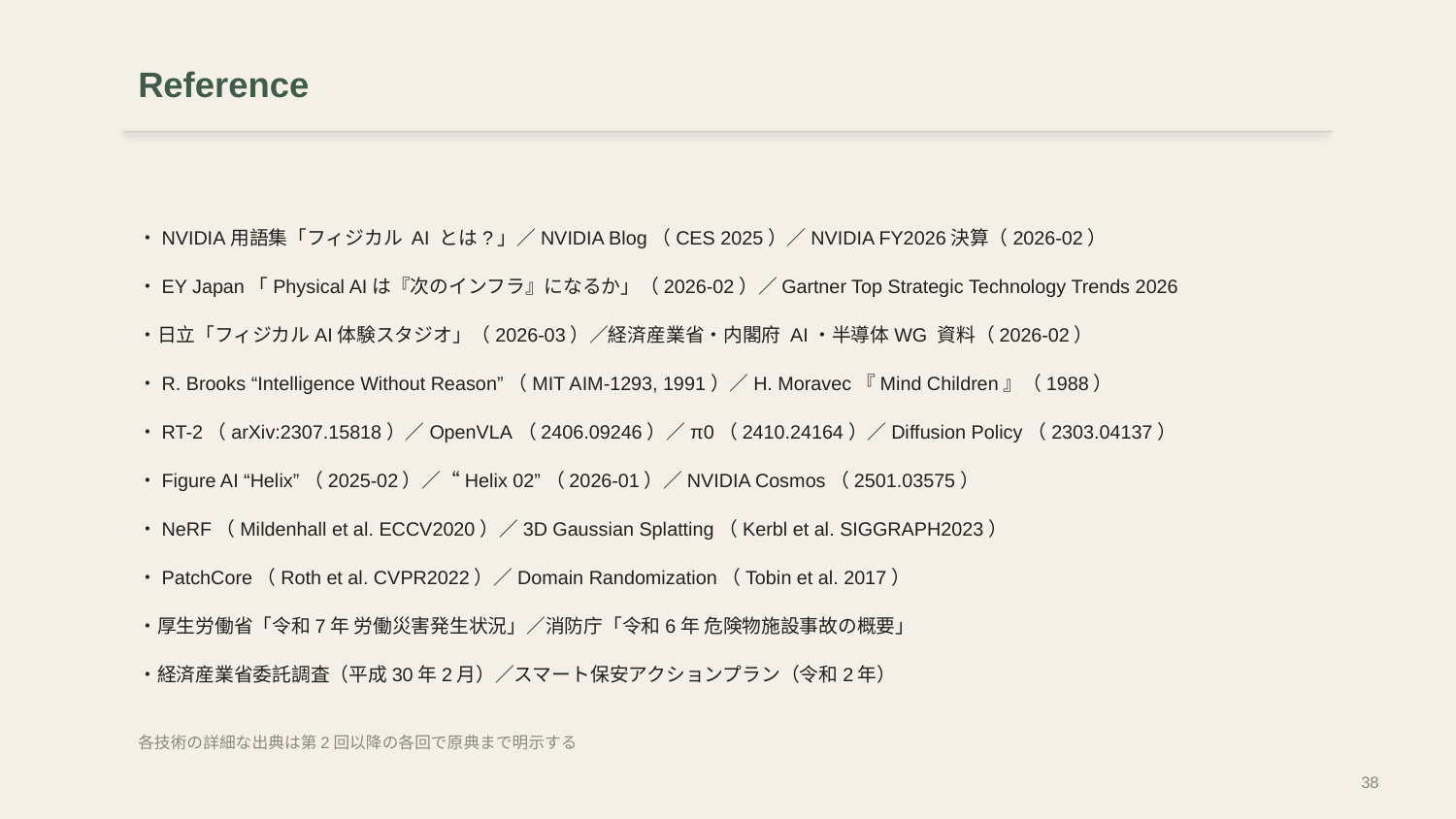

Reference

・NVIDIA用語集「フィジカル AI とは?」／NVIDIA Blog（CES 2025）／NVIDIA FY2026決算（2026-02）
・EY Japan「Physical AIは『次のインフラ』になるか」（2026-02）／Gartner Top Strategic Technology Trends 2026
・日立「フィジカルAI体験スタジオ」（2026-03）／経済産業省・内閣府 AI・半導体WG 資料（2026-02）
・R. Brooks “Intelligence Without Reason”（MIT AIM-1293, 1991）／H. Moravec『Mind Children』（1988）
・RT-2（arXiv:2307.15818）／OpenVLA（2406.09246）／π0（2410.24164）／Diffusion Policy（2303.04137）
・Figure AI “Helix”（2025-02）／“Helix 02”（2026-01）／NVIDIA Cosmos（2501.03575）
・NeRF（Mildenhall et al. ECCV2020）／3D Gaussian Splatting（Kerbl et al. SIGGRAPH2023）
・PatchCore（Roth et al. CVPR2022）／Domain Randomization（Tobin et al. 2017）
・厚生労働省「令和7年 労働災害発生状況」／消防庁「令和6年 危険物施設事故の概要」
・経済産業省委託調査（平成30年2月）／スマート保安アクションプラン（令和2年）
各技術の詳細な出典は第2回以降の各回で原典まで明示する
38